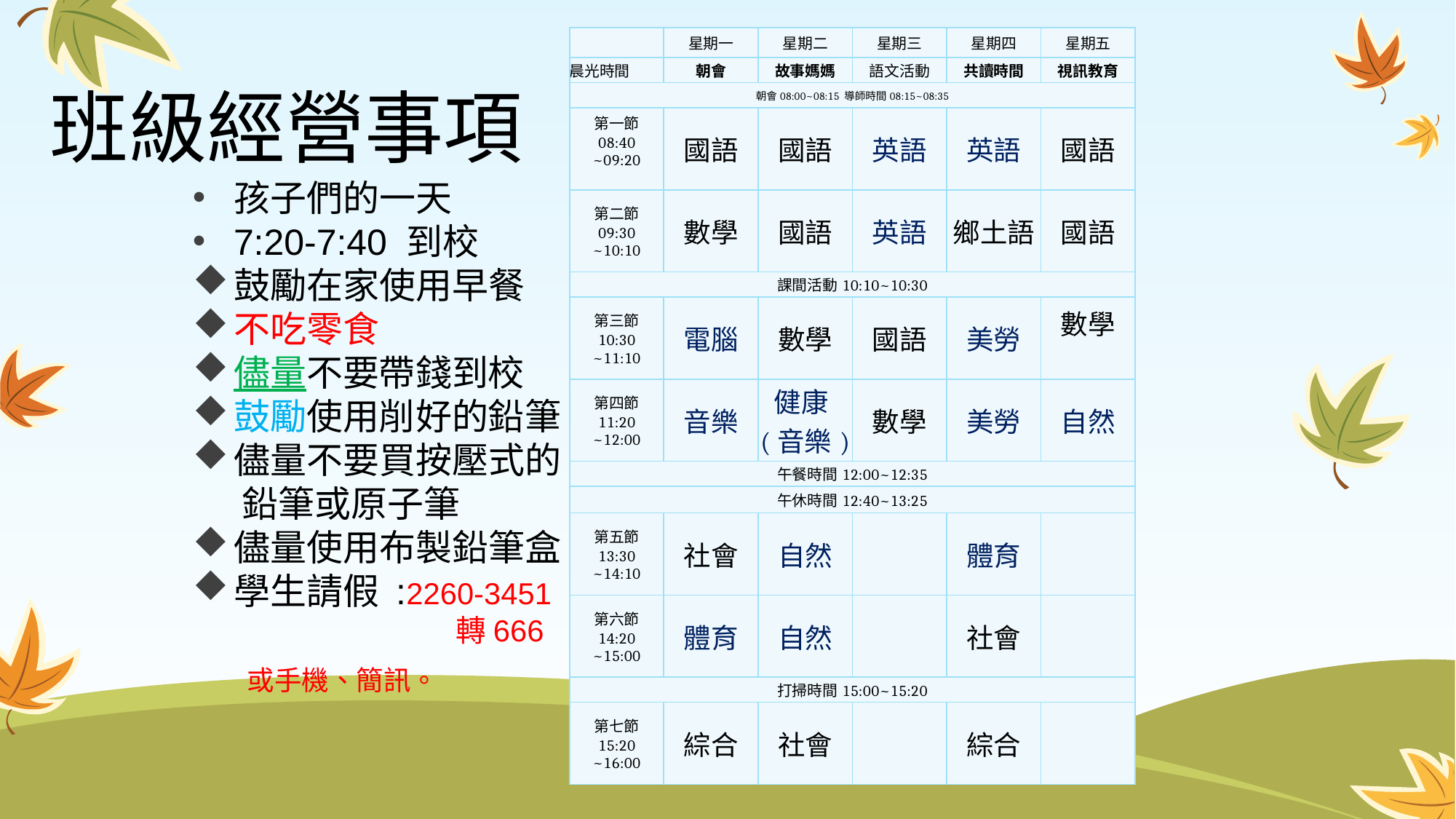

|  | 星期一 | 星期二 | 星期三 | 星期四 | 星期五 |
| --- | --- | --- | --- | --- | --- |
| 晨光時間 | 朝會 | 故事媽媽 | 語文活動 | 共讀時間 | 視訊教育 |
| 朝會08:00~08:15 導師時間08:15~08:35 |  |  |  |  |  |
| 第一節 08:40 ~09:20 | 國語 | 國語 | 英語 | 英語 | 國語 |
| 第二節 09:30 ~10:10 | 數學 | 國語 | 英語 | 鄉土語 | 國語 |
| 課間活動10:10~10:30 |  |  |  |  |  |
| 第三節 10:30 ~11:10 | 電腦 | 數學 | 國語 | 美勞 | 數學 |
| 第四節 11:20 ~12:00 | 音樂 | 健康(音樂) | 數學 | 美勞 | 自然 |
| 午餐時間12:00~12:35 |  |  |  |  |  |
| 午休時間12:40~13:25 |  |  |  |  |  |
| 第五節 13:30 ~14:10 | 社會 | 自然 |  | 體育 |  |
| 第六節 14:20 ~15:00 | 體育 | 自然 |  | 社會 |  |
| 打掃時間15:00~15:20 |  |  |  |  |  |
| 第七節 15:20 ~16:00 | 綜合 | 社會 |  | 綜合 |  |
# 班級經營事項
孩子們的一天
7:20-7:40 到校
鼓勵在家使用早餐
不吃零食
儘量不要帶錢到校
鼓勵使用削好的鉛筆
儘量不要買按壓式的
     鉛筆或原子筆
儘量使用布製鉛筆盒
學生請假 :2260-3451
                                      轉666
或手機、簡訊。